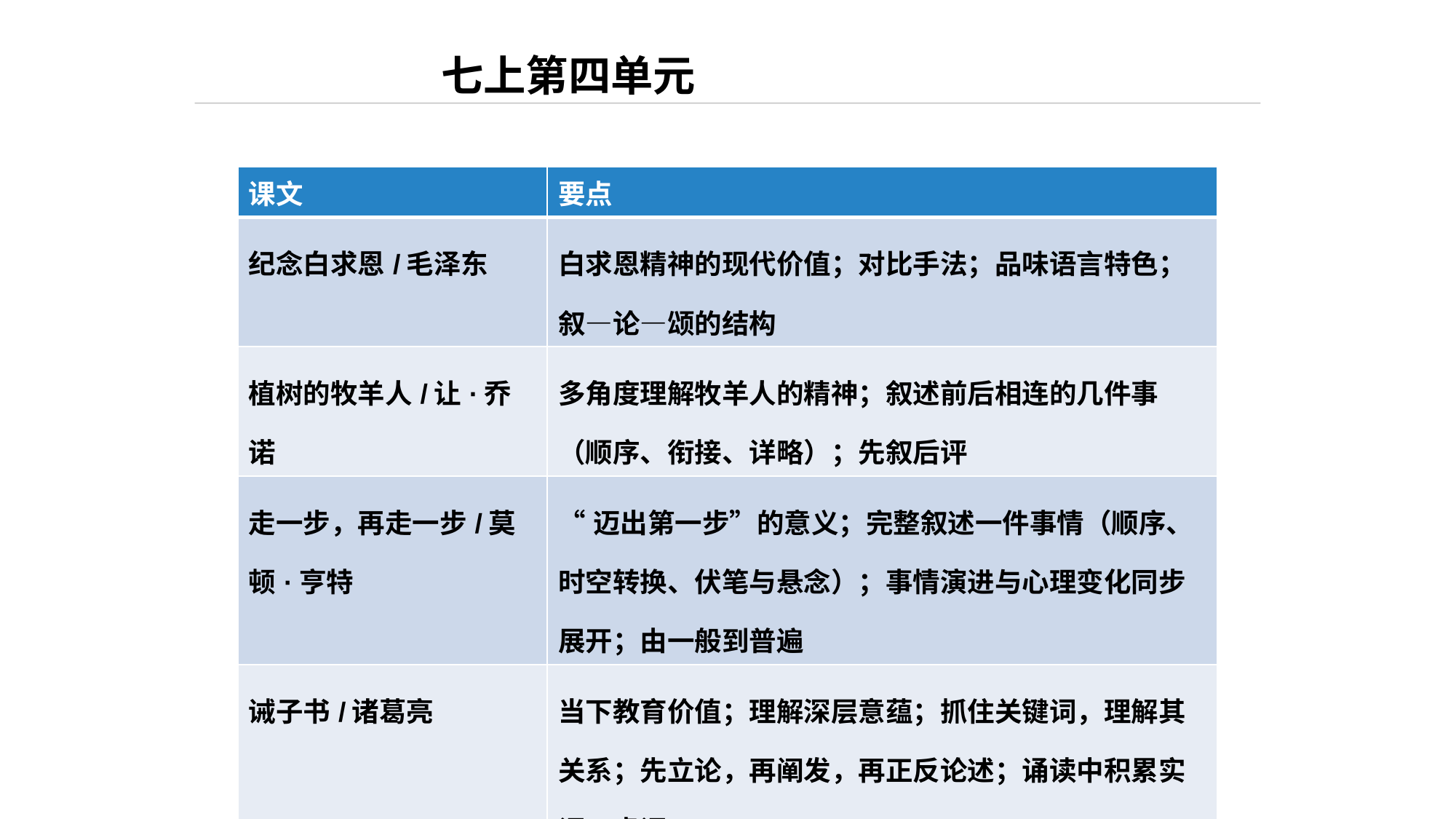

七上第四单元

| 课文 | 要点 |
| --- | --- |
| 纪念白求恩/毛泽东 | 白求恩精神的现代价值；对比手法；品味语言特色；叙—论—颂的结构 |
| 植树的牧羊人/让·乔诺 | 多角度理解牧羊人的精神；叙述前后相连的几件事（顺序、衔接、详略）；先叙后评 |
| 走一步，再走一步/莫顿·亨特 | “迈出第一步”的意义；完整叙述一件事情（顺序、时空转换、伏笔与悬念）；事情演进与心理变化同步展开；由一般到普遍 |
| 诫子书/诸葛亮 | 当下教育价值；理解深层意蕴；抓住关键词，理解其关系；先立论，再阐发，再正反论述；诵读中积累实词、虚词 |